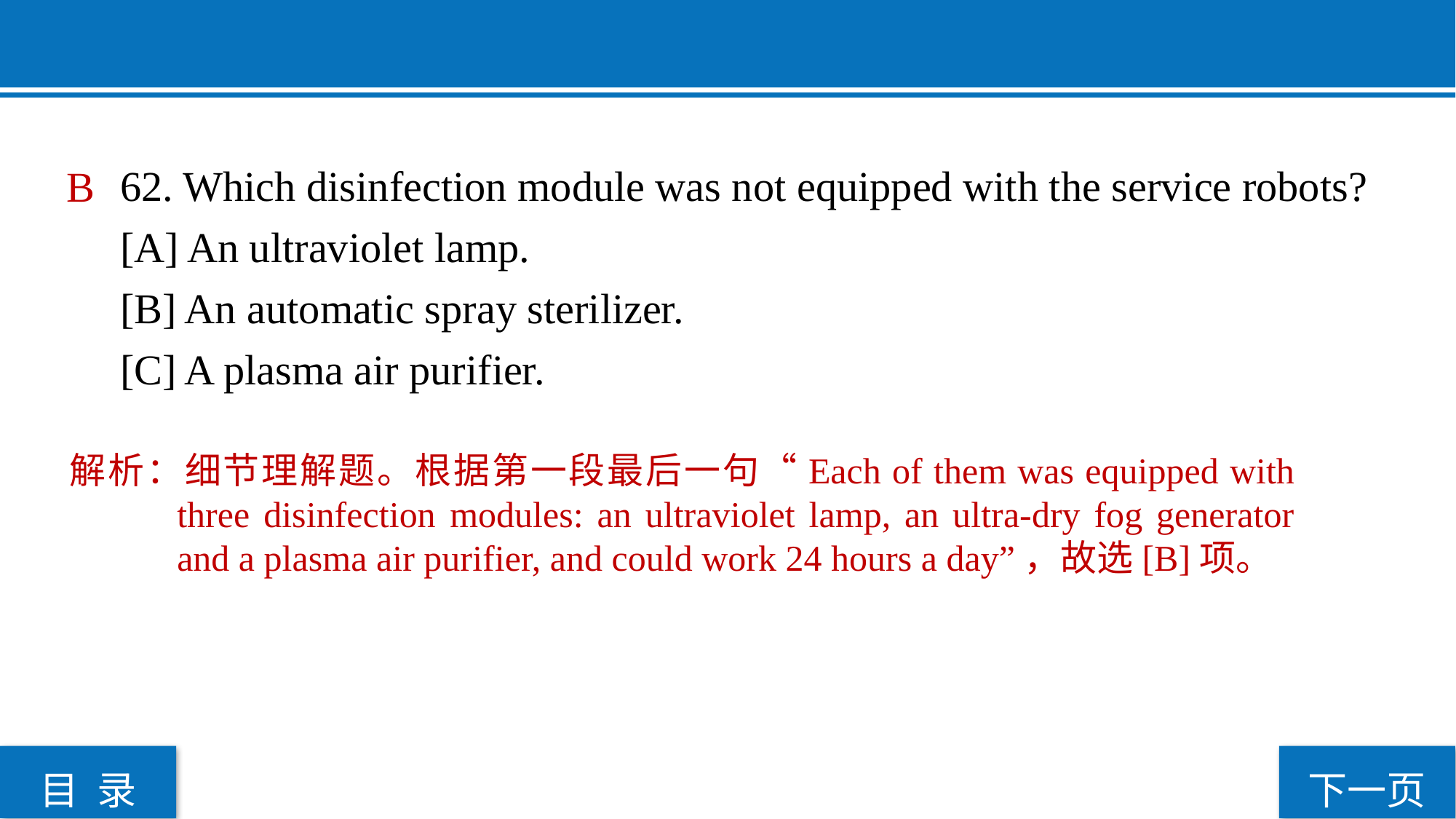

62. Which disinfection module was not equipped with the service robots?
[A] An ultraviolet lamp.
[B] An automatic spray sterilizer.
[C] A plasma air purifier.
 B
解析：细节理解题。根据第一段最后一句“Each of them was equipped with three disinfection modules: an ultraviolet lamp, an ultra-dry fog generator and a plasma air purifier, and could work 24 hours a day”，故选[B]项。